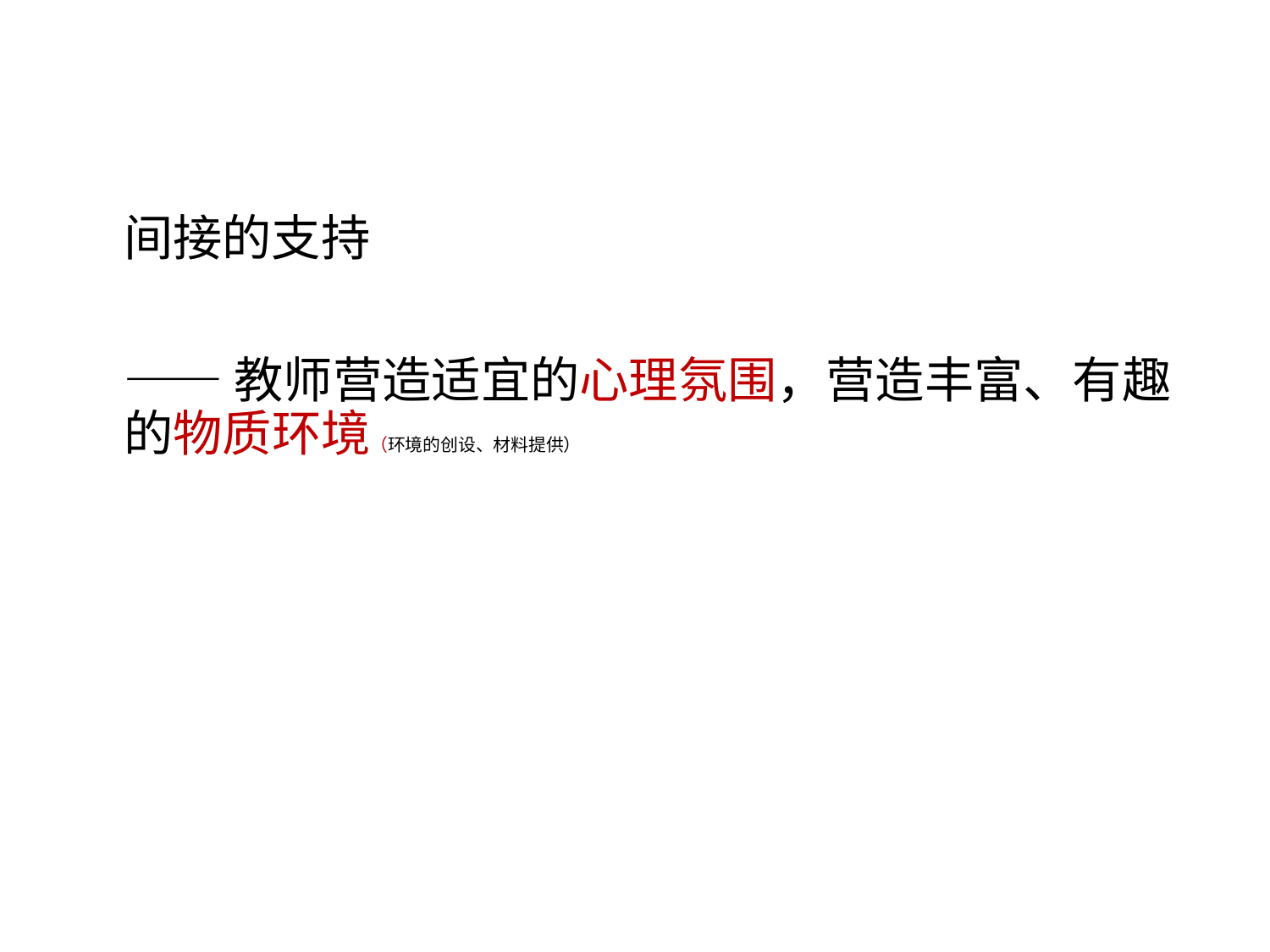

间接的支持

——教师营造适宜的心理氛围，营造丰富、有趣的物质环境（环境的创设、材料提供）